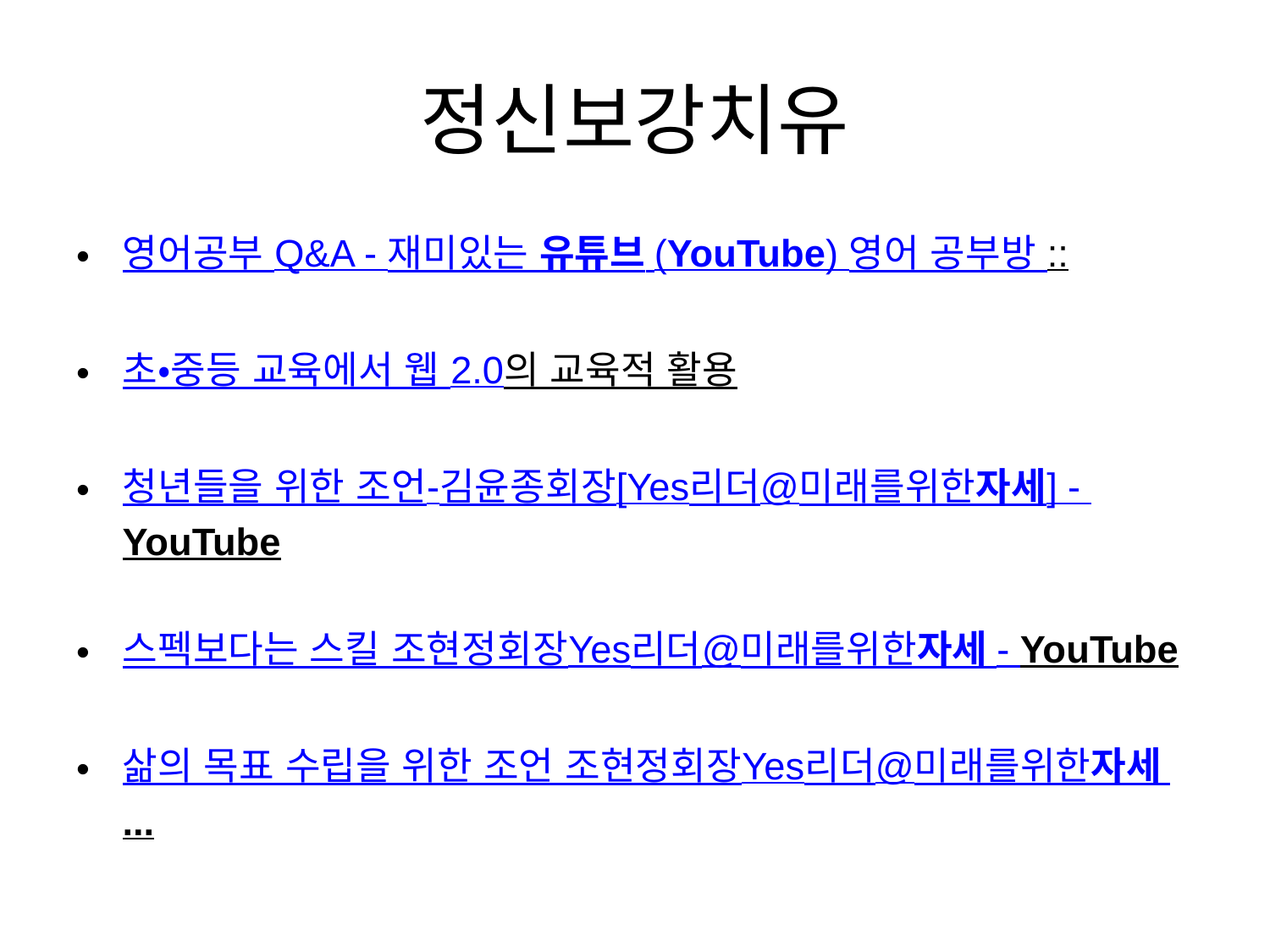

# 정신보강치유
영어공부 Q&A - 재미있는 유튜브 (YouTube) 영어 공부방 ::

초・중등 교육에서 웹 2.0의 교육적 활용

청년들을 위한 조언-김윤종회장[Yes리더@미래를위한자세] - YouTube

스펙보다는 스킬 조현정회장Yes리더@미래를위한자세 - YouTube

삶의 목표 수립을 위한 조언 조현정회장Yes리더@미래를위한자세 ...